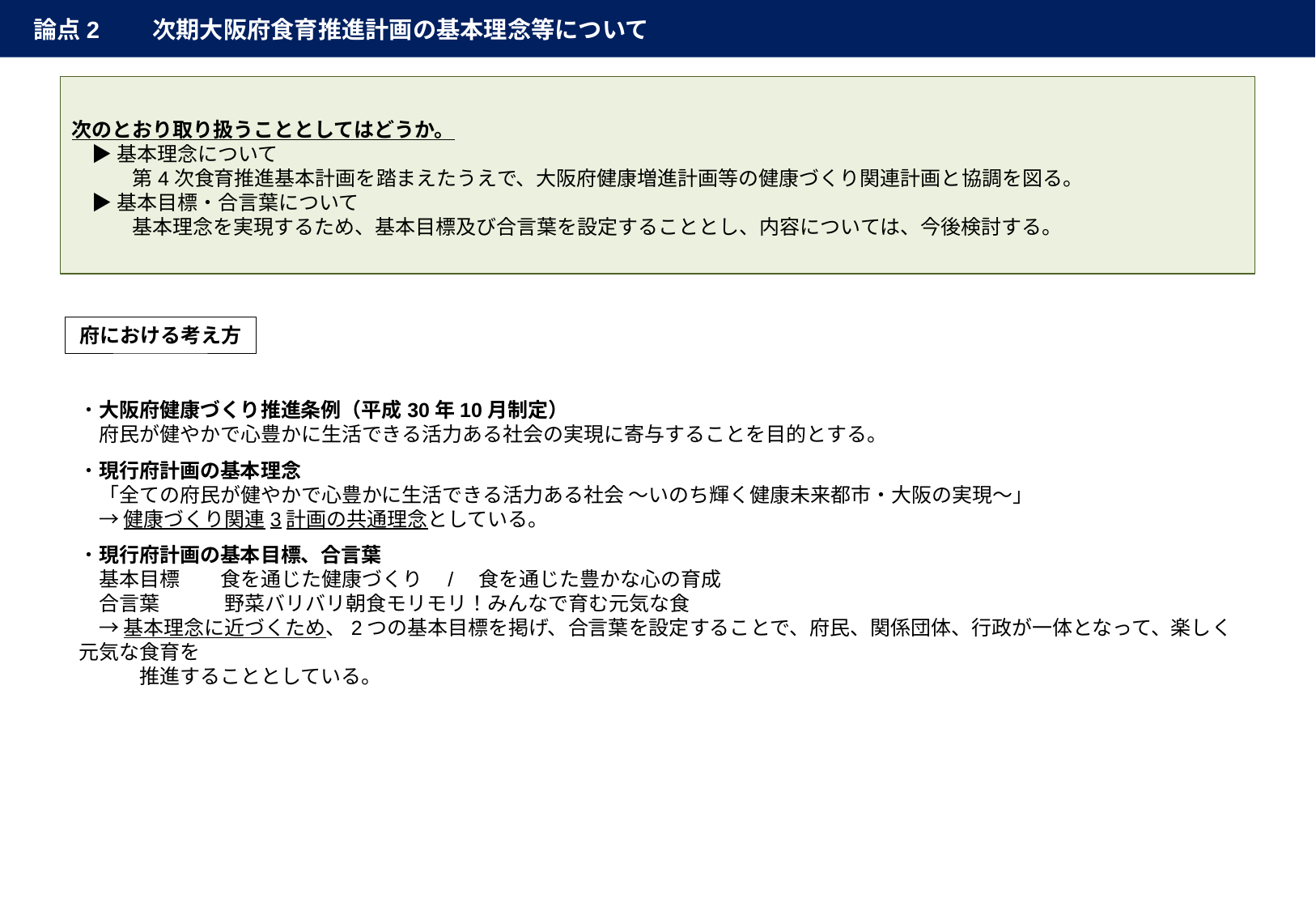

論点2　　次期大阪府食育推進計画の基本理念等について
次のとおり取り扱うこととしてはどうか。
　▶ 基本理念について
　　　第4次食育推進基本計画を踏まえたうえで、大阪府健康増進計画等の健康づくり関連計画と協調を図る。
　▶ 基本目標・合言葉について
　　　基本理念を実現するため、基本目標及び合言葉を設定することとし、内容については、今後検討する。
府における考え方
・大阪府健康づくり推進条例（平成30年10月制定）
　府民が健やかで心豊かに生活できる活力ある社会の実現に寄与することを目的とする。
・現行府計画の基本理念
　「全ての府民が健やかで心豊かに生活できる活力ある社会 ～いのち輝く健康未来都市・大阪の実現～」
　→ 健康づくり関連3計画の共通理念としている。
・現行府計画の基本目標、合言葉
　基本目標　　食を通じた健康づくり　/　食を通じた豊かな心の育成
　合言葉　　　 野菜バリバリ朝食モリモリ！みんなで育む元気な食
　→ 基本理念に近づくため、2つの基本目標を掲げ、合言葉を設定することで、府民、関係団体、行政が一体となって、楽しく元気な食育を
　　　推進することとしている。